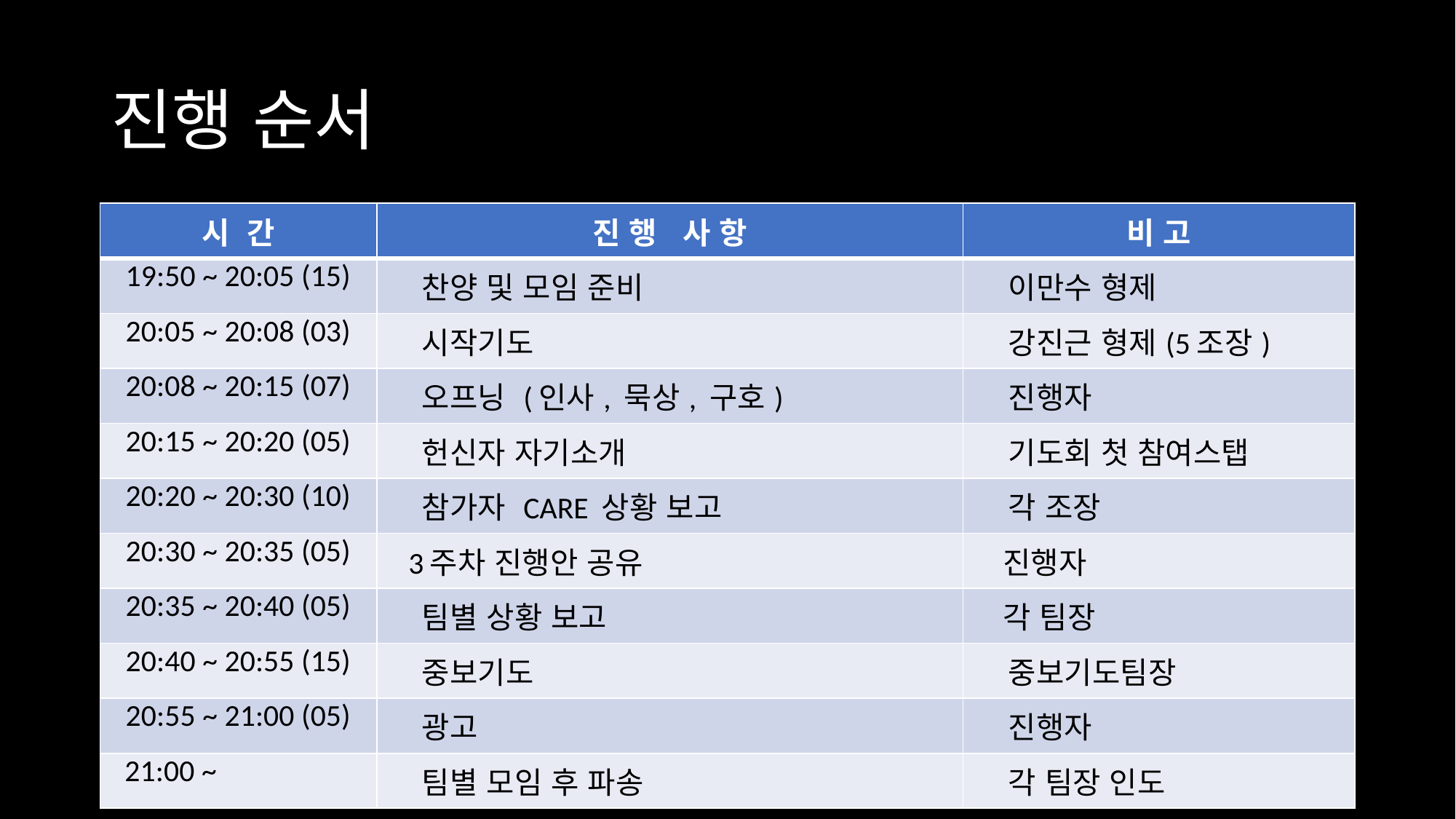

# 진행 순서
| 시 간 | 진 행 사 항 | 비 고 |
| --- | --- | --- |
| 19:50 ~ 20:05 (15) | 찬양 및 모임 준비 | 이만수 형제 |
| 20:05 ~ 20:08 (03) | 시작기도 | 강진근 형제(5조장) |
| 20:08 ~ 20:15 (07) | 오프닝 (인사, 묵상, 구호) | 진행자 |
| 20:15 ~ 20:20 (05) | 헌신자 자기소개 | 기도회 첫 참여스탭 |
| 20:20 ~ 20:30 (10) | 참가자 CARE 상황 보고 | 각 조장 |
| 20:30 ~ 20:35 (05) | 3주차 진행안 공유 | 진행자 |
| 20:35 ~ 20:40 (05) | 팀별 상황 보고 | 각 팀장 |
| 20:40 ~ 20:55 (15) | 중보기도 | 중보기도팀장 |
| 20:55 ~ 21:00 (05) | 광고 | 진행자 |
| 21:00 ~ | 팀별 모임 후 파송 | 각 팀장 인도 |